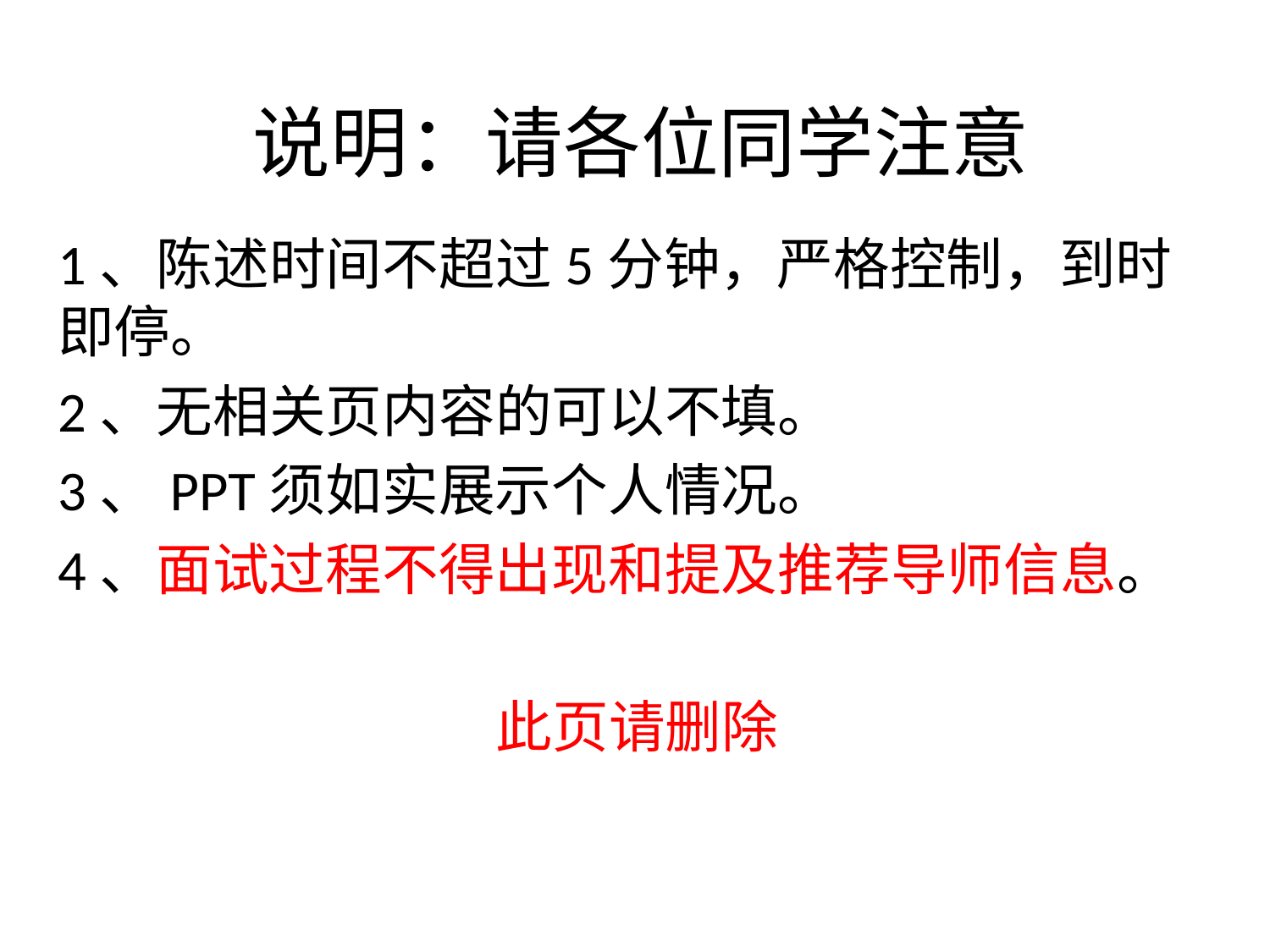

# 说明：请各位同学注意
1、陈述时间不超过5分钟，严格控制，到时即停。
2、无相关页内容的可以不填。
3、PPT须如实展示个人情况。
4、面试过程不得出现和提及推荐导师信息。

此页请删除